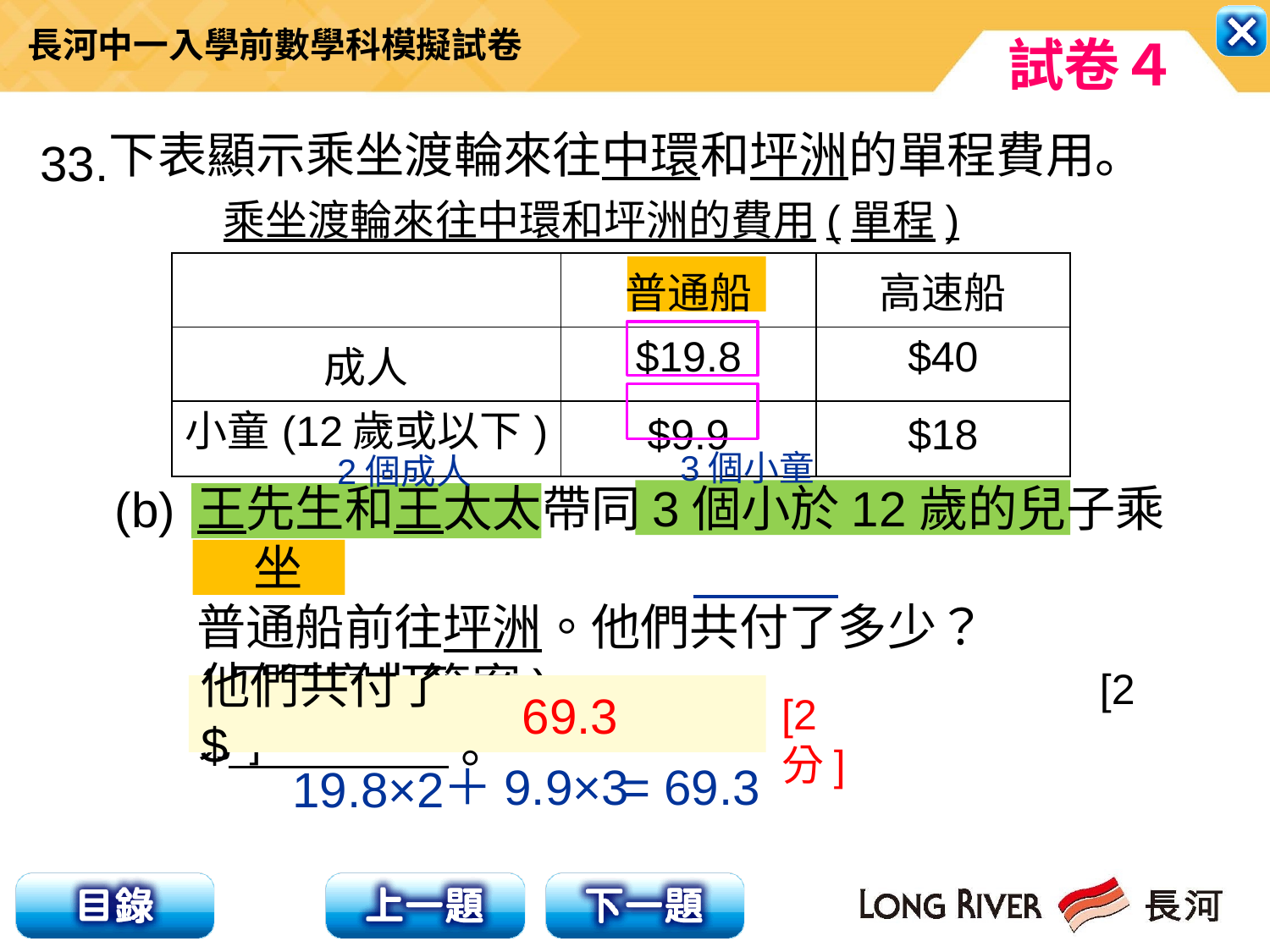

下表顯示乘坐渡輪來往中環和坪洲的單程費用。
33.
乘坐渡輪來往中環和坪洲的費用(單程)
|  | 普通船 | 高速船 |
| --- | --- | --- |
| 成人 | $19.8 | $40 |
| 小童(12歲或以下) | $9.9 | $18 |

 3個小童
 2個成人
王先生和王太太帶同3個小於12歲的兒子乘坐
普通船前往坪洲。他們共付了多少？
(只須寫出答案)                                        [2分]
(b)

他們共付了$                。
69.3
[2分]
＋9.9×3
= 69.3
19.8×2